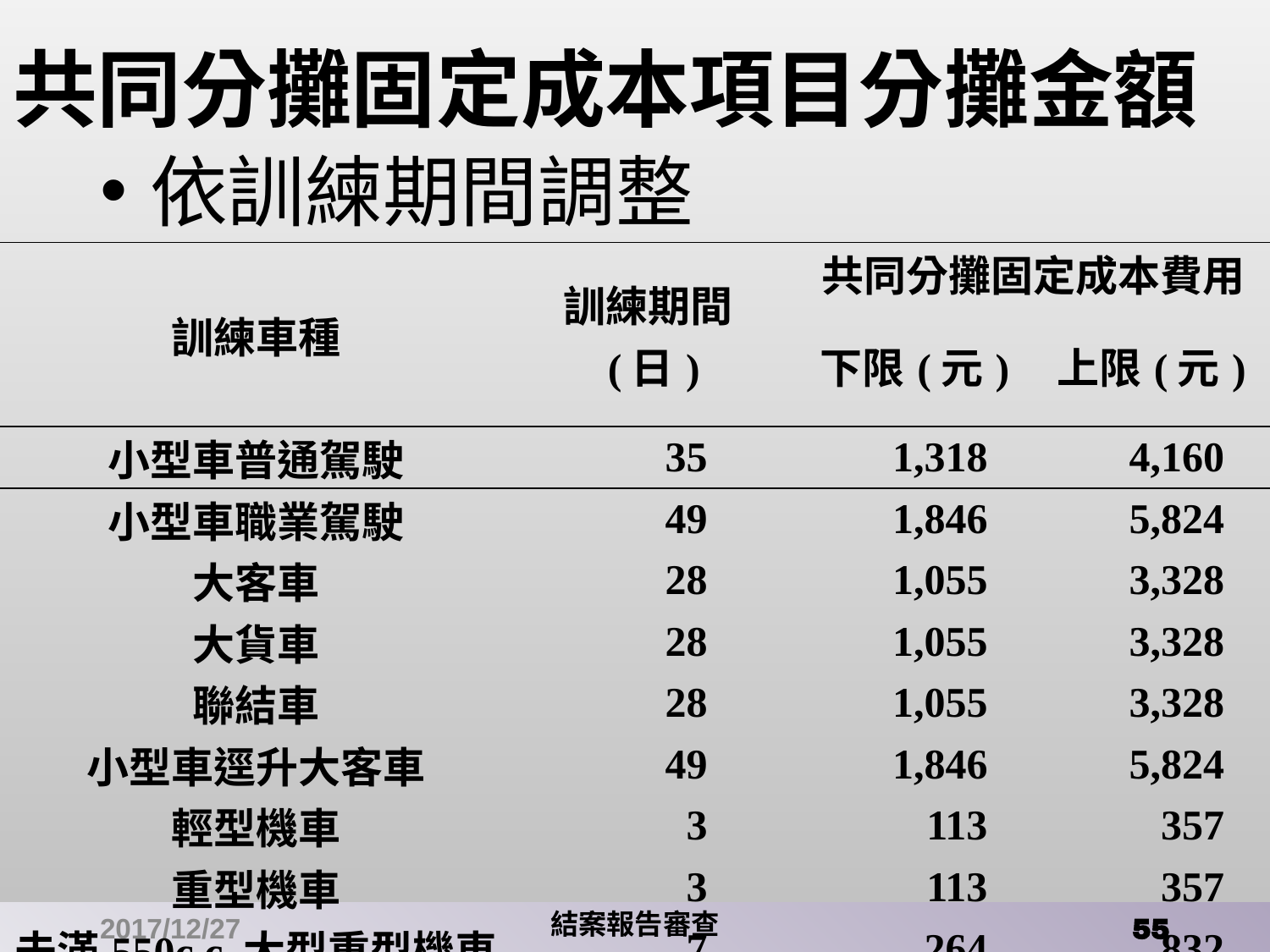

# 共同分攤固定成本項目分攤金額
依訓練期間調整
| 訓練車種 | 訓練期間(日) | 共同分攤固定成本費用 |  |
| --- | --- | --- | --- |
|  |  | 下限(元) | 上限(元) |
| 小型車普通駕駛 | 35 | 1,318 | 4,160 |
| 小型車職業駕駛 | 49 | 1,846 | 5,824 |
| 大客車 | 28 | 1,055 | 3,328 |
| 大貨車 | 28 | 1,055 | 3,328 |
| 聯結車 | 28 | 1,055 | 3,328 |
| 小型車逕升大客車 | 49 | 1,846 | 5,824 |
| 輕型機車 | 3 | 113 | 357 |
| 重型機車 | 3 | 113 | 357 |
| 未滿550c.c.大型重型機車 | 7 | 264 | 832 |
| 550c.c.以上大型重型機車 | 7 | 264 | 832 |
| 小型車掛附拖車 | 7 | 264 | 832 |
2017/12/27
結案報告審查
55